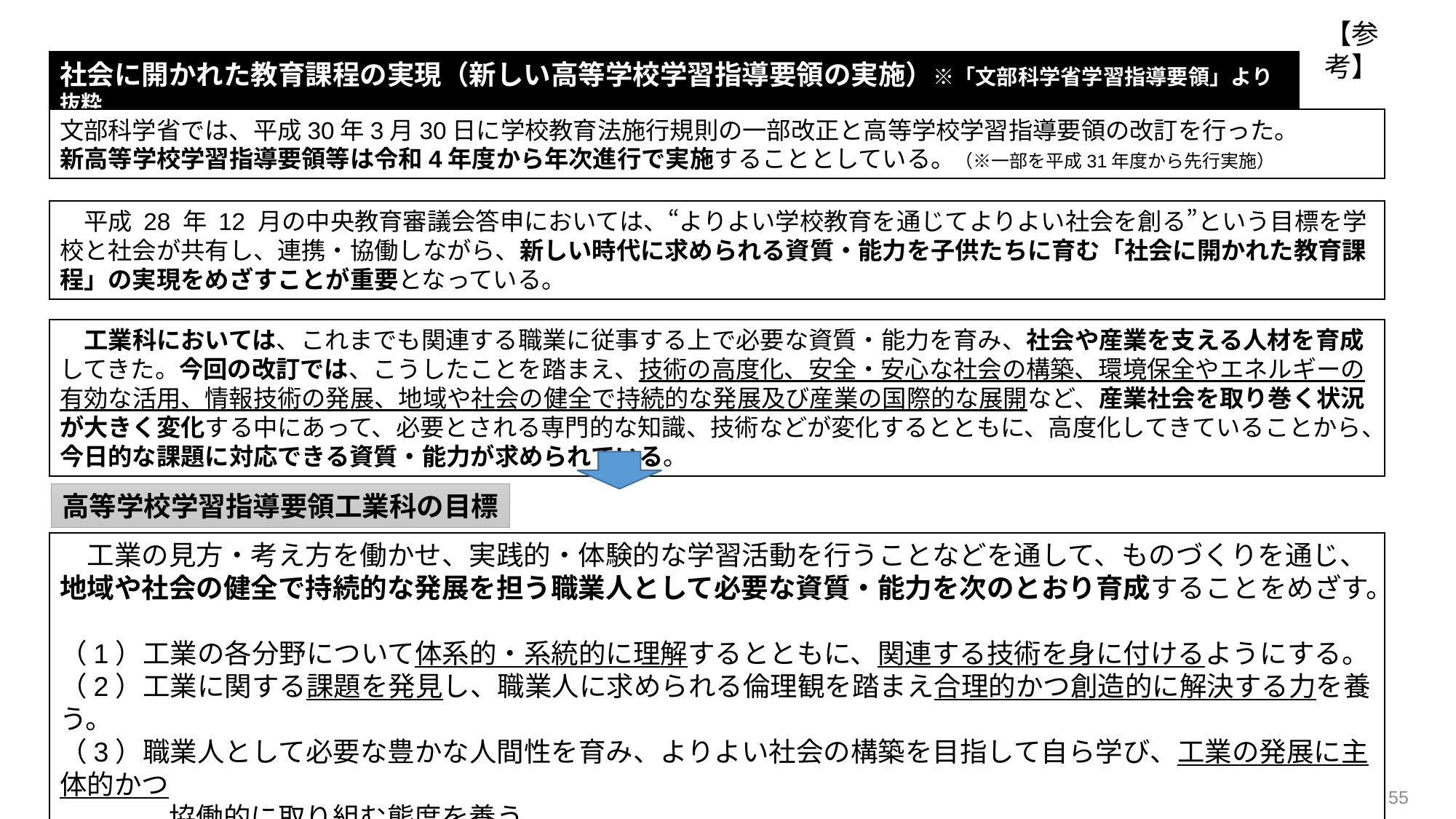

【参考】
社会に開かれた教育課程の実現（新しい高等学校学習指導要領の実施）※「文部科学省学習指導要領」より抜粋
文部科学省では、平成30年3月30日に学校教育法施行規則の一部改正と高等学校学習指導要領の改訂を行った。
新高等学校学習指導要領等は令和4年度から年次進行で実施することとしている。（※一部を平成31年度から先行実施）
　平成 28 年 12 月の中央教育審議会答申においては、“よりよい学校教育を通じてよりよい社会を創る”という目標を学校と社会が共有し、連携・協働しながら、新しい時代に求められる資質・能力を子供たちに育む「社会に開かれた教育課程」の実現をめざすことが重要となっている。
　工業科においては、これまでも関連する職業に従事する上で必要な資質・能力を育み、社会や産業を支える人材を育成してきた。今回の改訂では、こうしたことを踏まえ、技術の高度化、安全・安心な社会の構築、環境保全やエネルギーの有効な活用、情報技術の発展、地域や社会の健全で持続的な発展及び産業の国際的な展開など、産業社会を取り巻く状況が大きく変化する中にあって、必要とされる専門的な知識、技術などが変化するとともに、高度化してきていることから、今日的な課題に対応できる資質・能力が求められている。

高等学校学習指導要領工業科の目標
　工業の見方・考え方を働かせ、実践的・体験的な学習活動を行うことなどを通して、ものづくりを通じ、地域や社会の健全で持続的な発展を担う職業人として必要な資質・能力を次のとおり育成することをめざす。

（1）工業の各分野について体系的・系統的に理解するとともに、関連する技術を身に付けるようにする。
（2）工業に関する課題を発見し、職業人に求められる倫理観を踏まえ合理的かつ創造的に解決する力を養う。
（3）職業人として必要な豊かな人間性を育み、よりよい社会の構築を目指して自ら学び、工業の発展に主体的かつ
　　　　協働的に取り組む態度を養う。
55